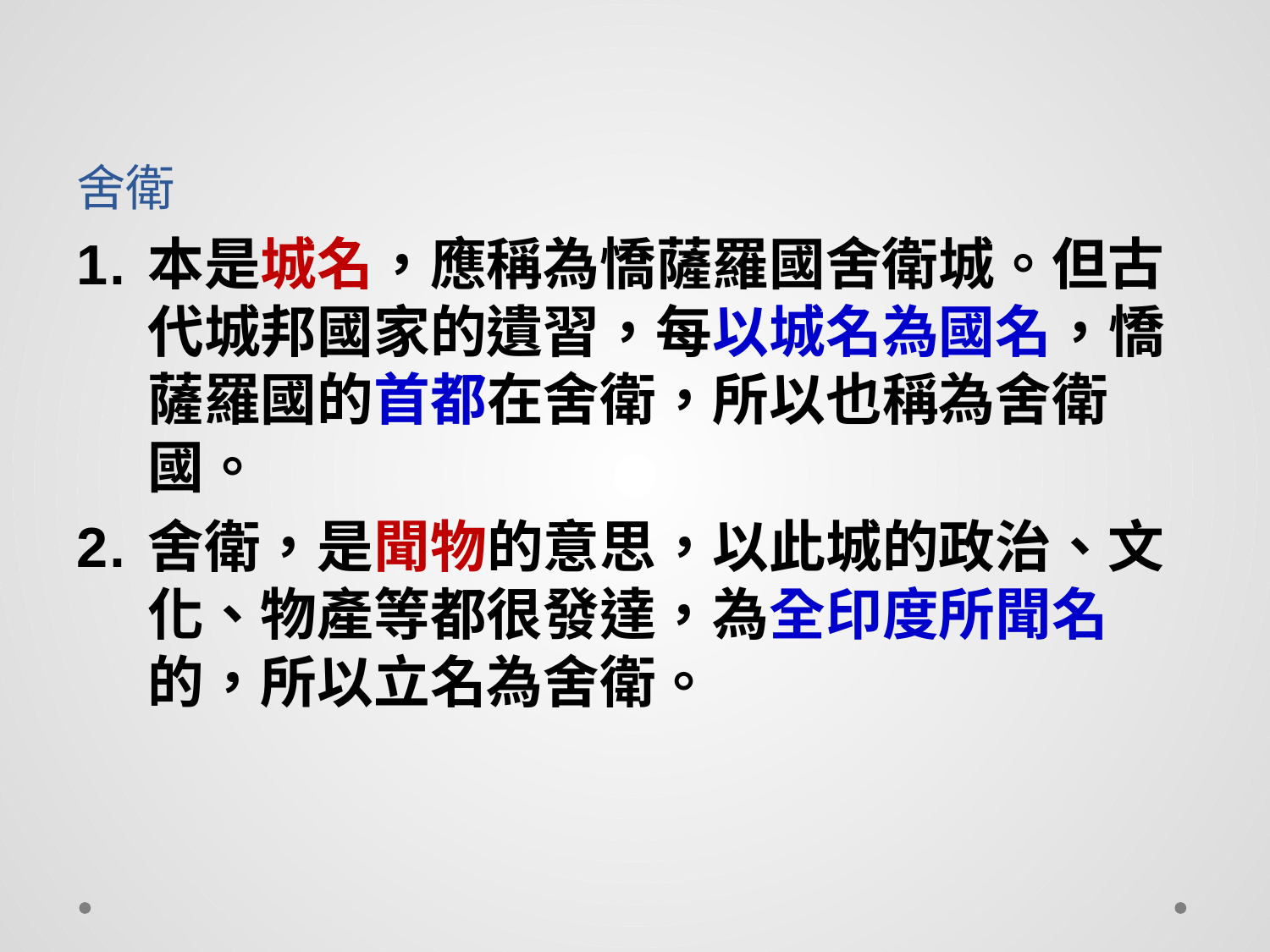

# 舍衛
本是城名，應稱為憍薩羅國舍衛城。但古代城邦國家的遺習，每以城名為國名，憍薩羅國的首都在舍衛，所以也稱為舍衛國。
舍衛，是聞物的意思，以此城的政治、文化、物產等都很發達，為全印度所聞名的，所以立名為舍衛。